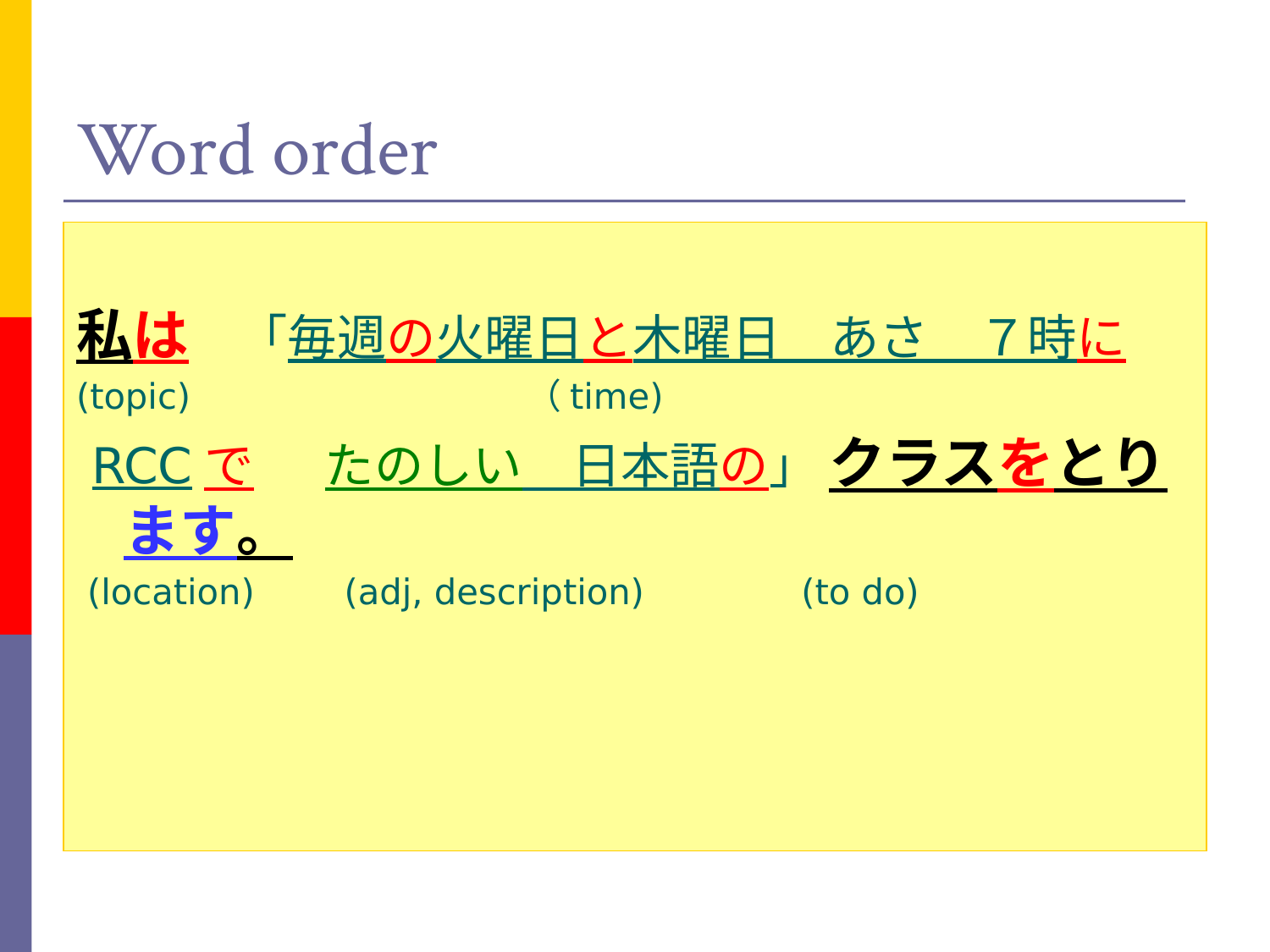

# Word order

私は　「毎週の火曜日と木曜日　あさ　７時に
(topic)                          　（time)
 RCCで　  たのしい　日本語の」 クラスをとります。
 (location)        (adj, description)              (to do)